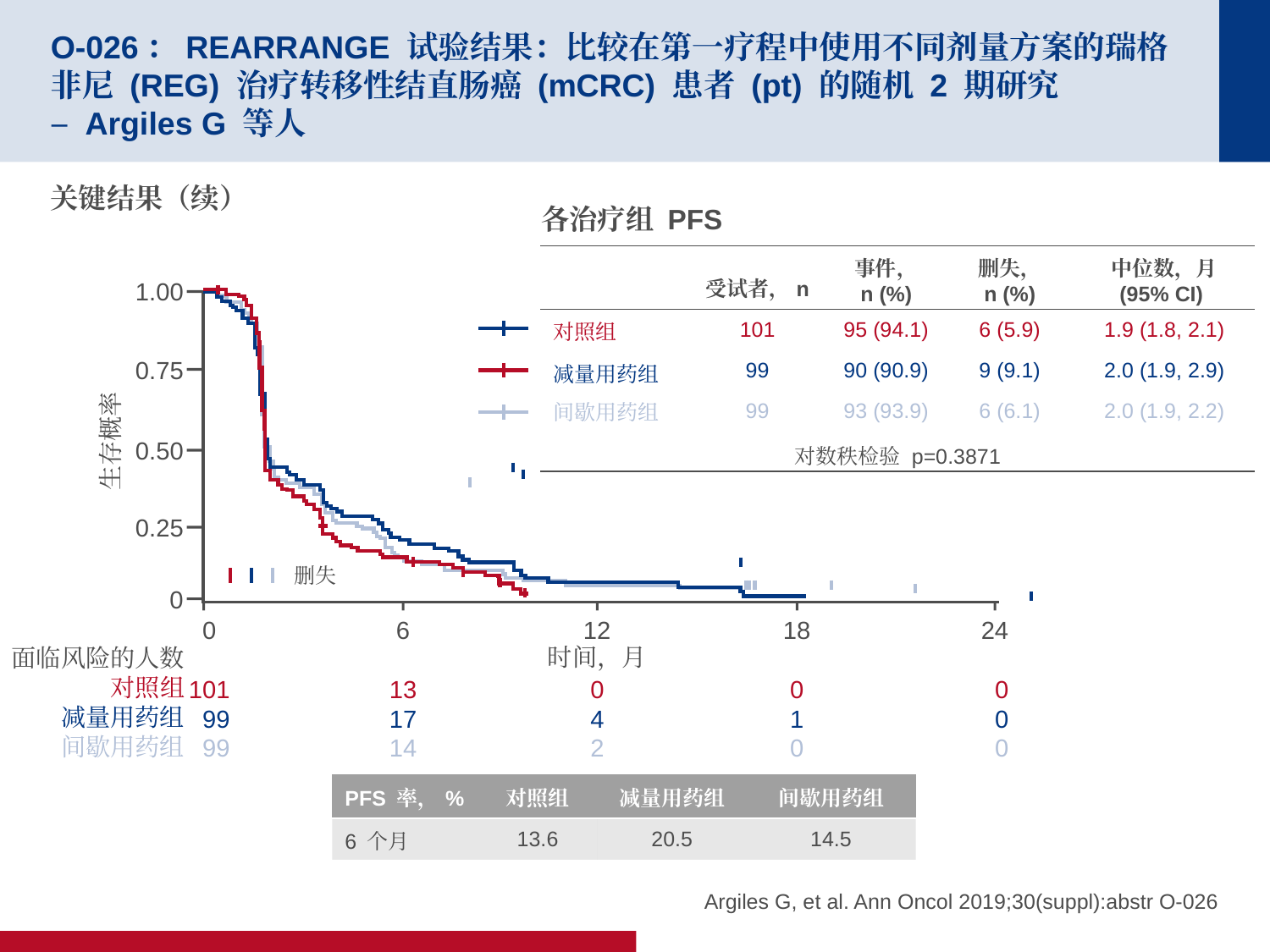

# O-026：REARRANGE 试验结果：比较在第一疗程中使用不同剂量方案的瑞格非尼 (REG) 治疗转移性结直肠癌 (mCRC) 患者 (pt) 的随机 2 期研究 – Argiles G 等人
关键结果（续）

各治疗组 PFS
|  | 受试者，n | 事件， n (%) | 删失， n (%) | 中位数，月 (95% CI) |
| --- | --- | --- | --- | --- |
| 对照组 | 101 | 95 (94.1) | 6 (5.9) | 1.9 (1.8, 2.1) |
| 减量用药组 | 99 | 90 (90.9) | 9 (9.1) | 2.0 (1.9, 2.9) |
| 间歇用药组 | 99 | 93 (93.9) | 6 (6.1) | 2.0 (1.9, 2.2) |
| 对数秩检验 p=0.3871 |  |  |  |  |
1.00

0.75

生存概率
0.50

0.25

0

6

13
17
14

12

0
4
2

18

0
1
0

24

0
0
0

0

101
99
99
时间，月
面临风险的人数
对照组
减量用药组
间歇用药组

删失
| PFS 率，% | 对照组 | 减量用药组 | 间歇用药组 |
| --- | --- | --- | --- |
| 6 个月 | 13.6 | 20.5 | 14.5 |
Argiles G, et al. Ann Oncol 2019;30(suppl):abstr O-026